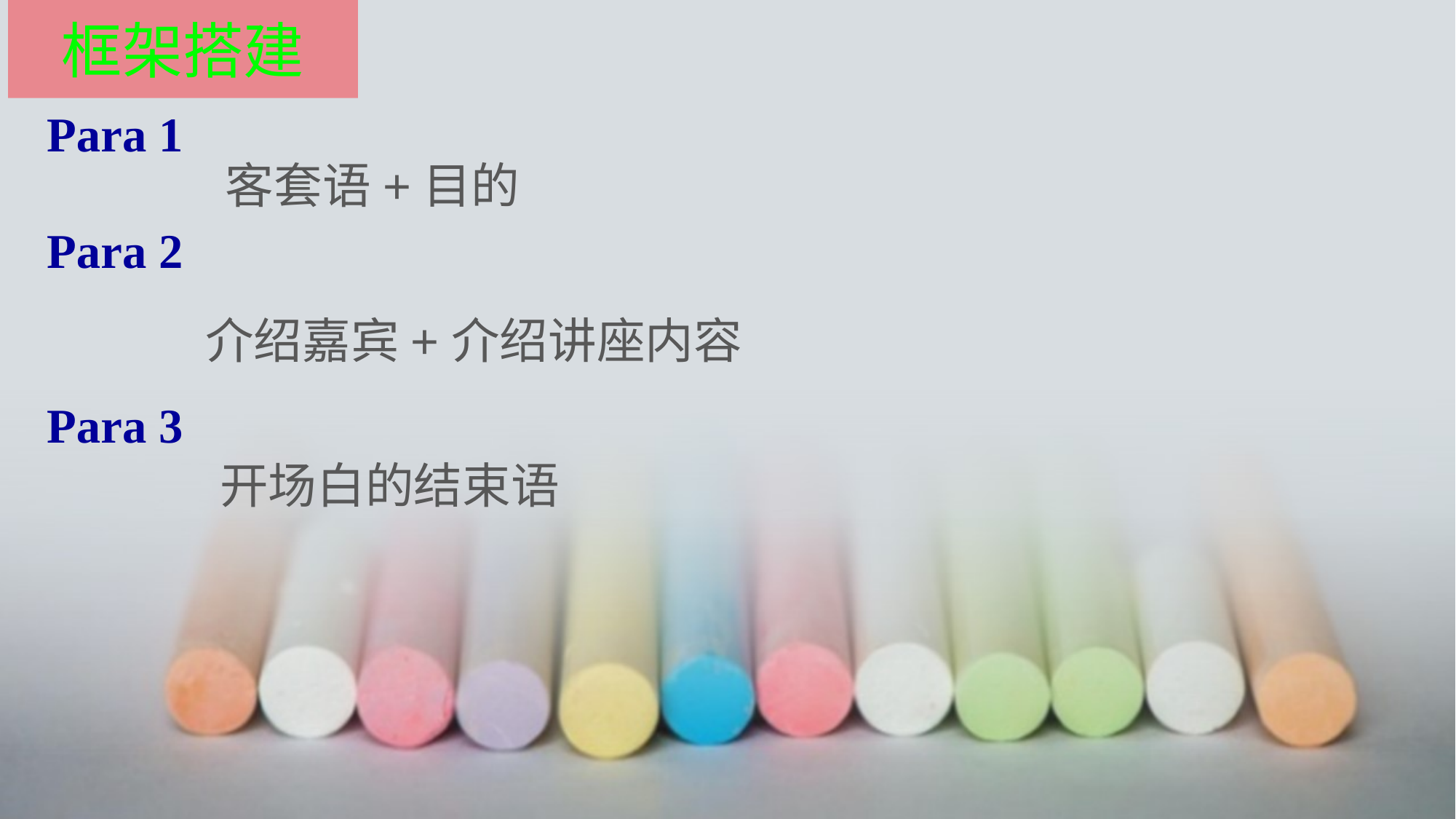

框架搭建
Para 1

Para 2

Para 3
客套语+目的
介绍嘉宾+介绍讲座内容
开场白的结束语